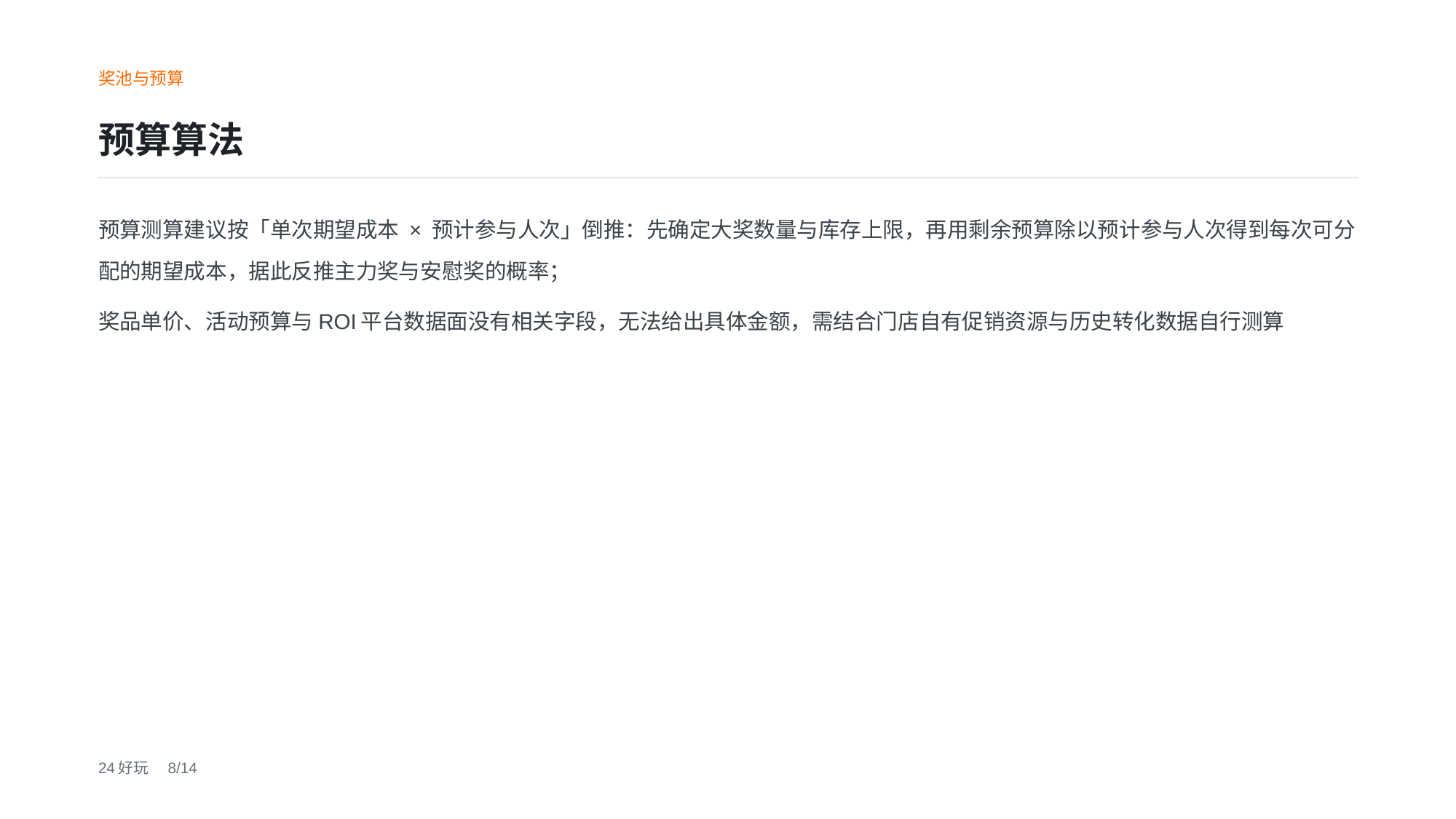

奖池与预算
预算算法

预算测算建议按「单次期望成本 × 预计参与人次」倒推：先确定大奖数量与库存上限，再用剩余预算除以预计参与人次得到每次可分配的期望成本，据此反推主力奖与安慰奖的概率；
奖品单价、活动预算与ROI平台数据面没有相关字段，无法给出具体金额，需结合门店自有促销资源与历史转化数据自行测算
24好玩　8/14